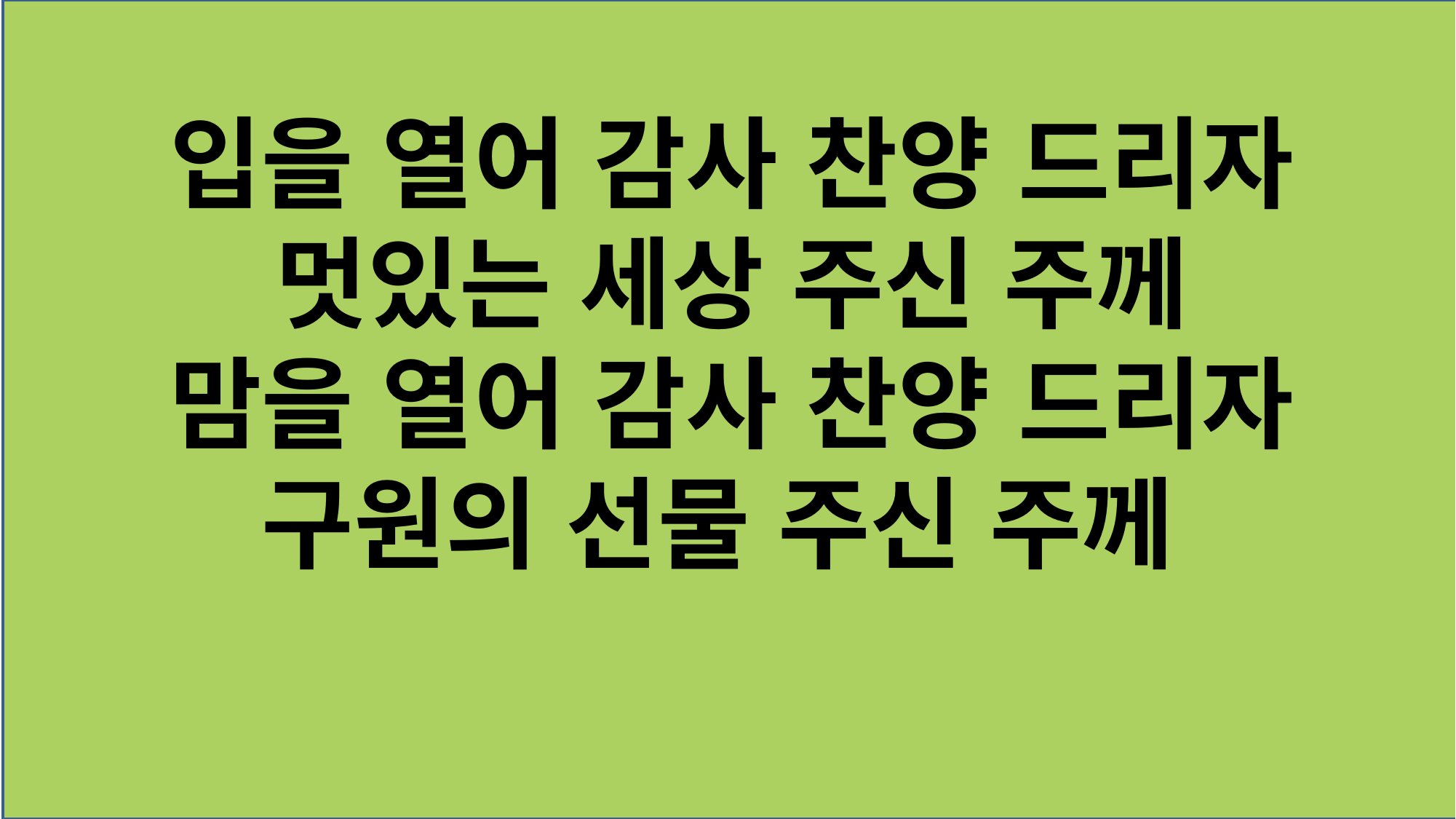

입을 열어 감사 찬양 드리자
멋있는 세상 주신 주께
맘을 열어 감사 찬양 드리자
구원의 선물 주신 주께